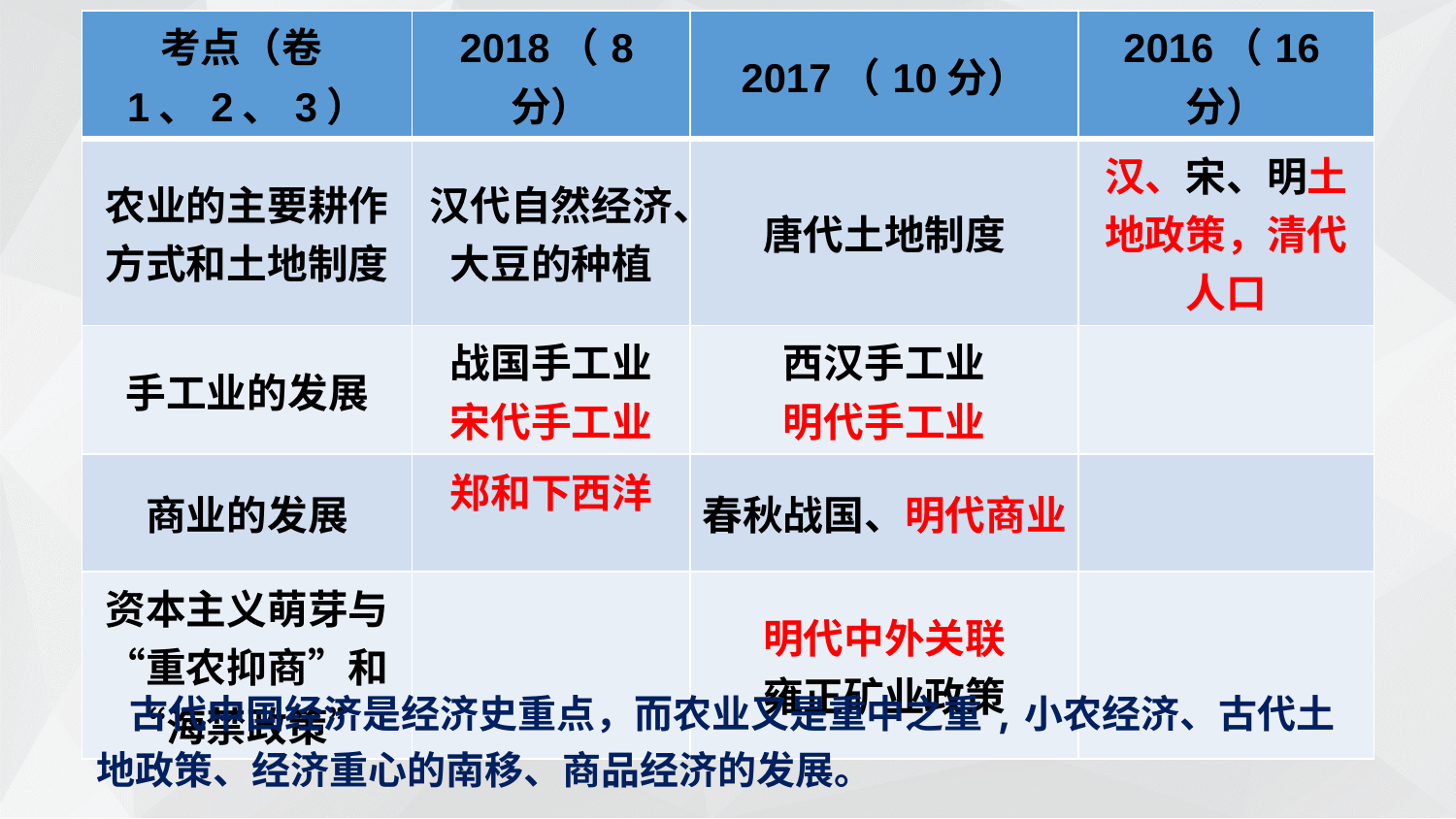

| 考点（卷1、2、3） | 2018（8分） | 2017（10分） | 2016（16分） |
| --- | --- | --- | --- |
| 农业的主要耕作方式和土地制度 | 汉代自然经济、大豆的种植 | 唐代土地制度 | 汉、宋、明土地政策，清代人口 |
| 手工业的发展 | 战国手工业 宋代手工业 | 西汉手工业 明代手工业 |  |
| 商业的发展 | 郑和下西洋 | 春秋战国、明代商业 |  |
| 资本主义萌芽与“重农抑商”和“海禁政策” |  | 明代中外关联 雍正矿业政策 |  |
    古代中国经济是经济史重点，而农业又是重中之重,小农经济、古代土地政策、经济重心的南移、商品经济的发展。